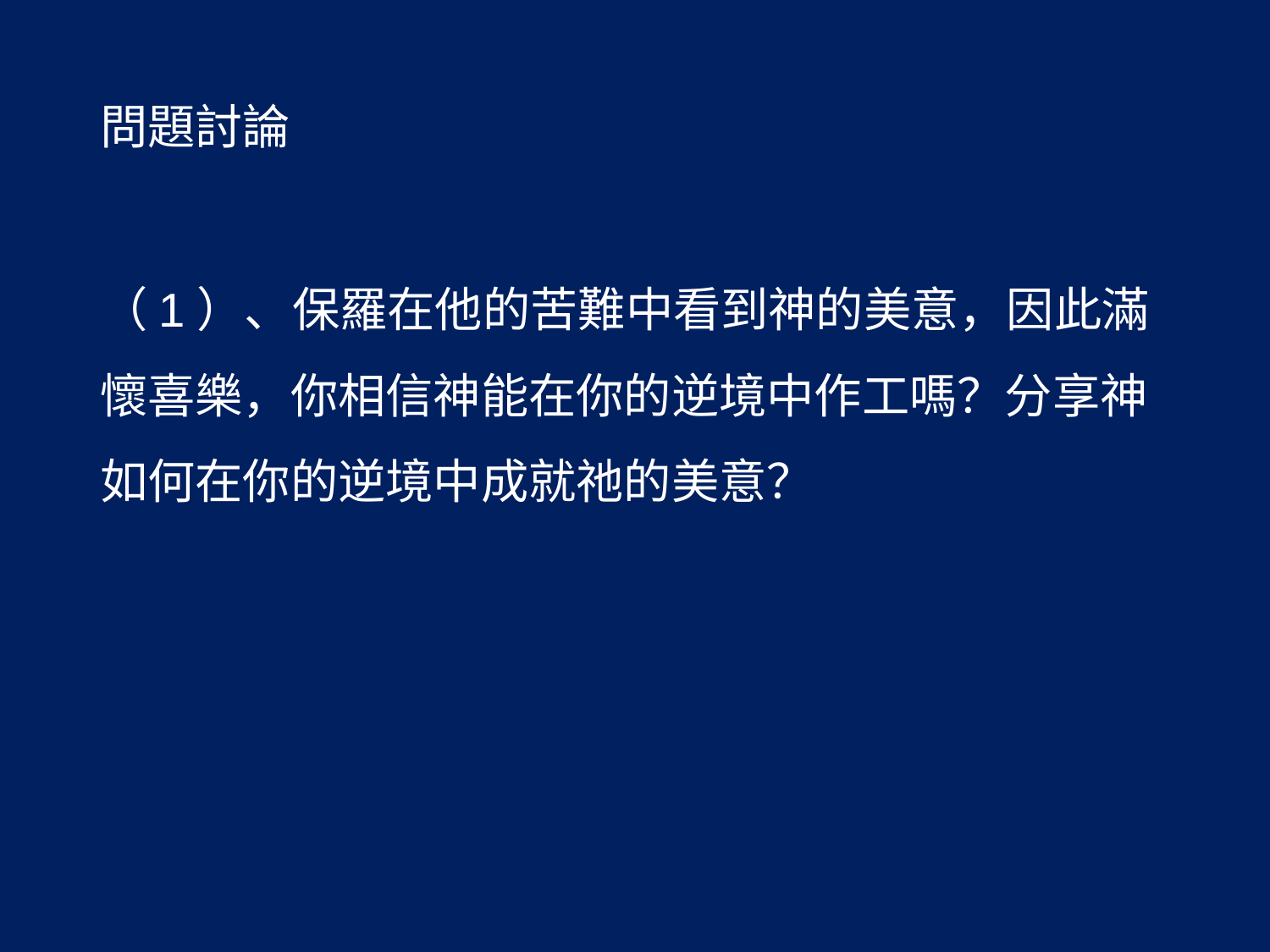

# 問題討論
（1）、保羅在他的苦難中看到神的美意，因此滿懷喜樂，你相信神能在你的逆境中作工嗎？分享神如何在你的逆境中成就祂的美意？